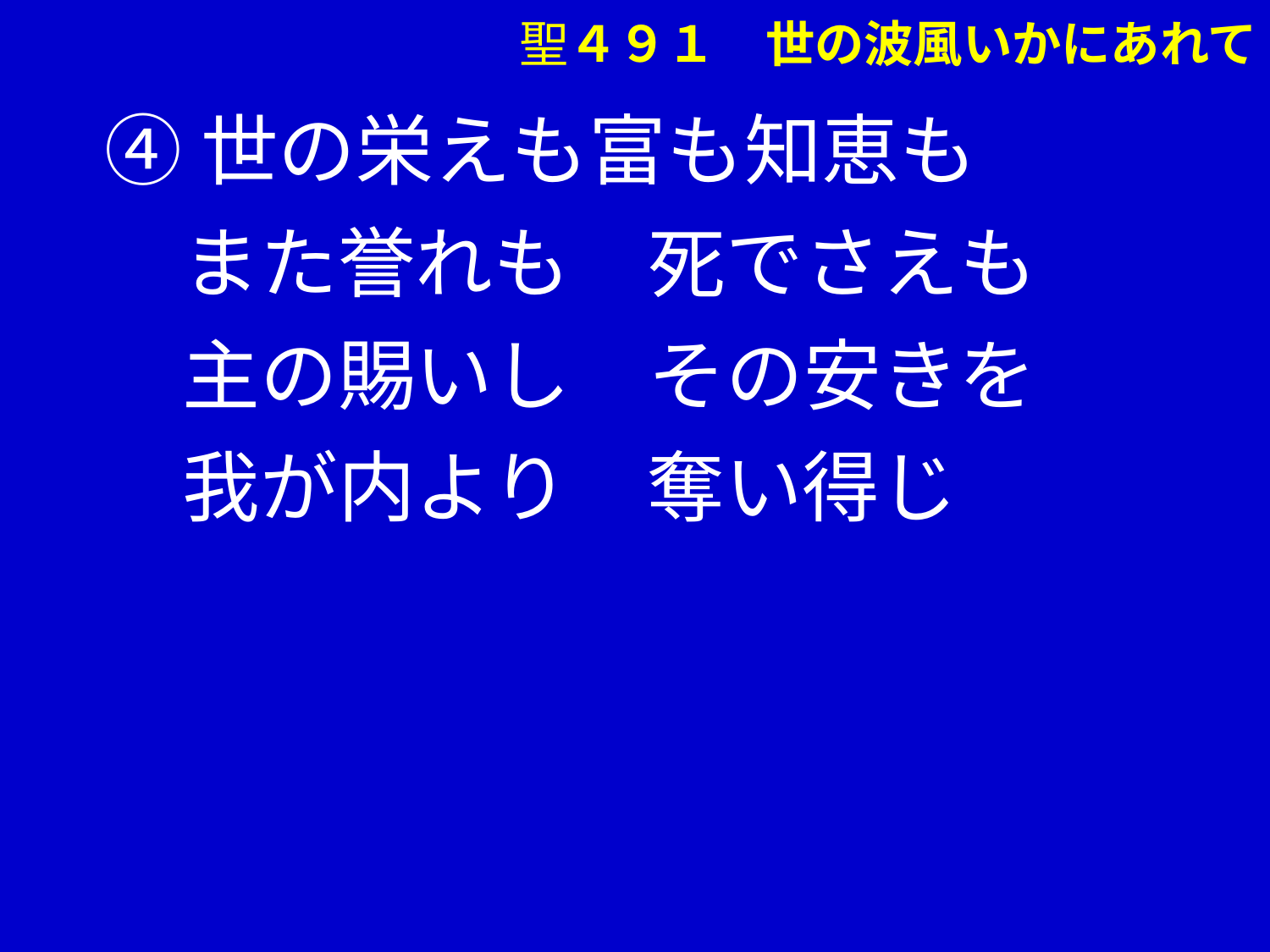

④世の栄えも富も知恵も
	また誉れも　死でさえも
	主の賜いし　その安きを
	我が内より　奪い得じ
聖４９１　世の波風いかにあれて